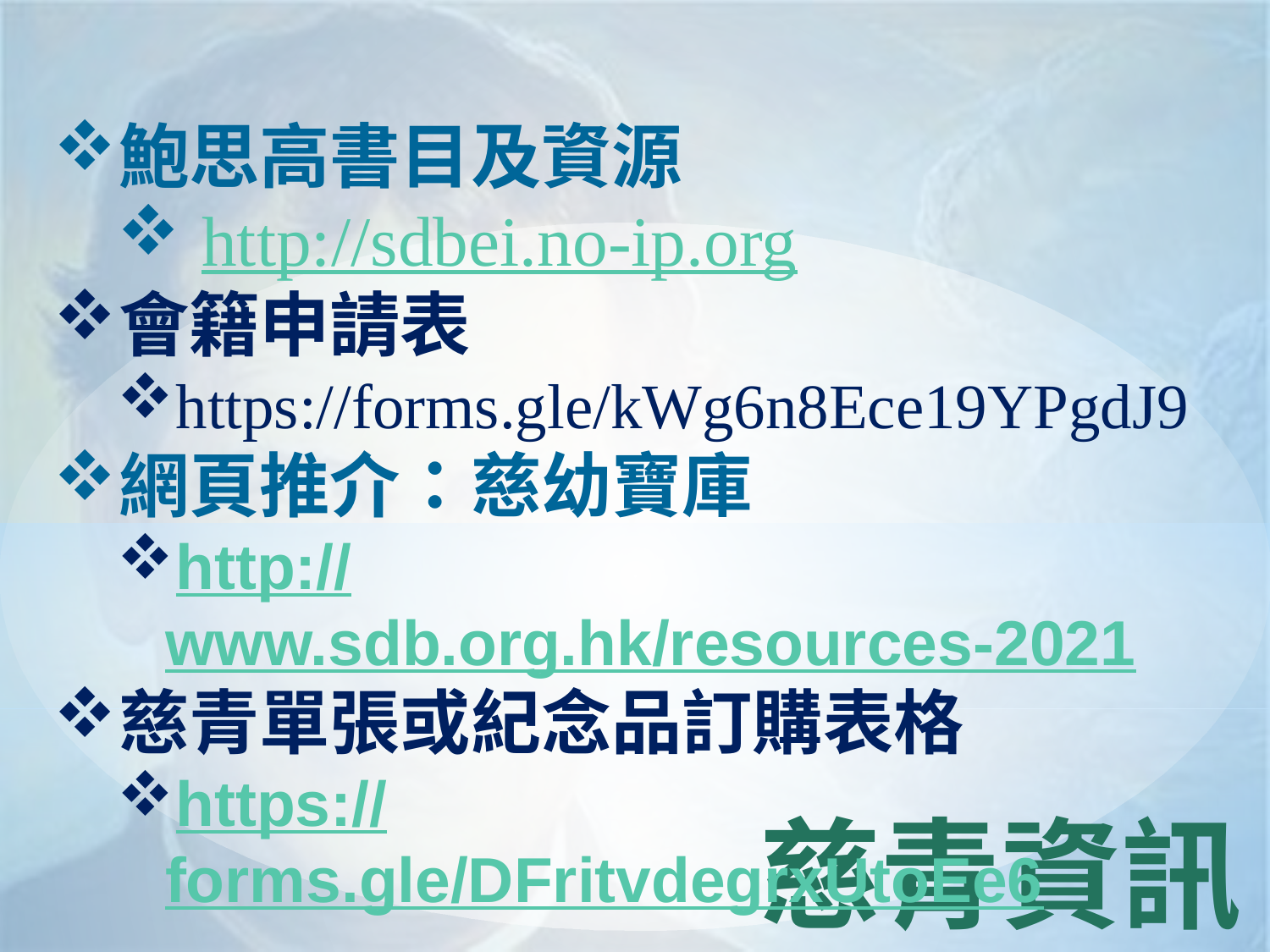

鮑思高書目及資源
 http://sdbei.no-ip.org
會籍申請表
https://forms.gle/kWg6n8Ece19YPgdJ9
網頁推介：慈幼寶庫
http://www.sdb.org.hk/resources-2021
慈青單張或紀念品訂購表格
https://forms.gle/DFritvdegrxUtoEe6
# 慈青資訊